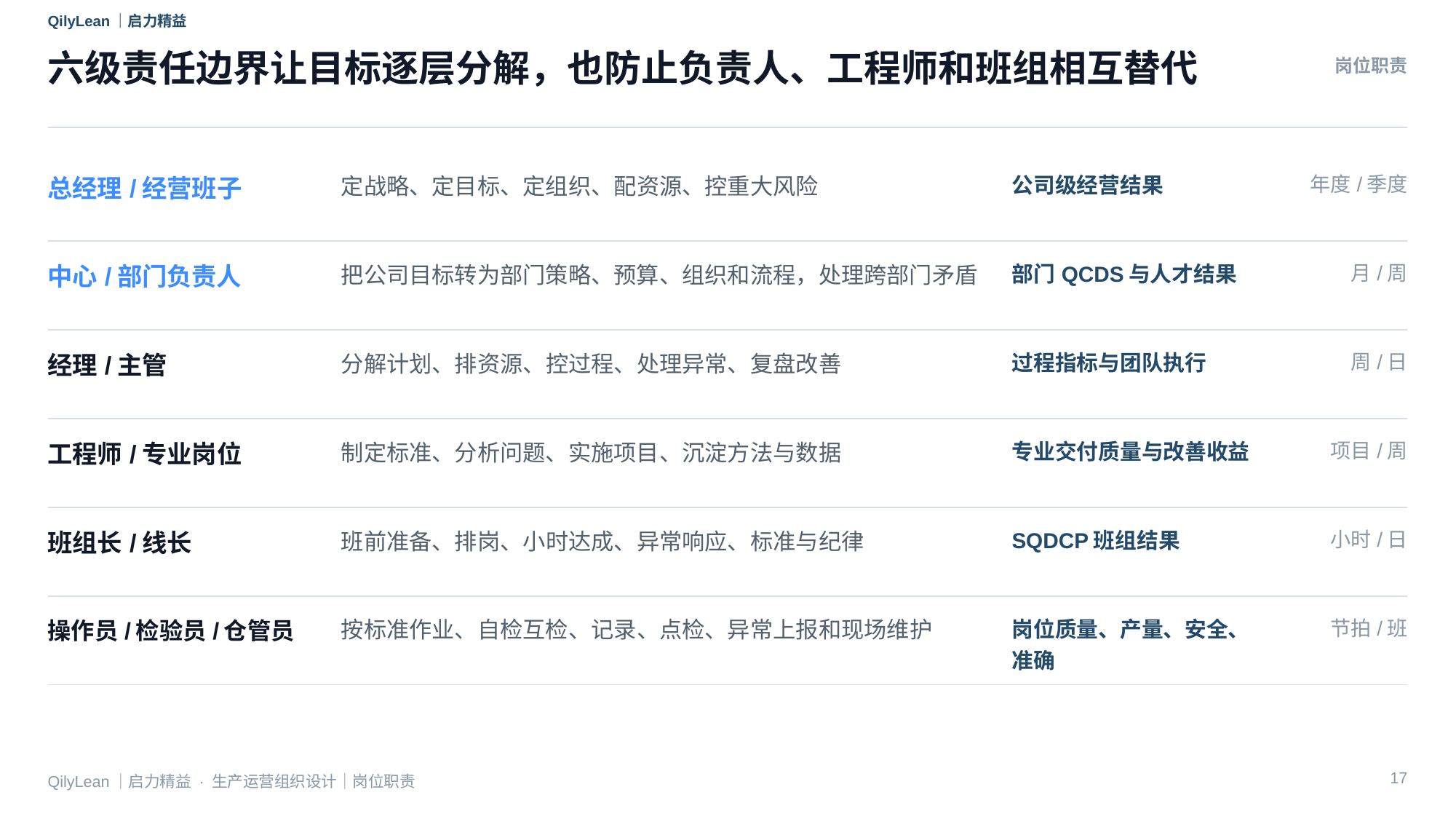

QilyLean｜启力精益
六级责任边界让目标逐层分解，也防止负责人、工程师和班组相互替代
岗位职责
总经理/经营班子
定战略、定目标、定组织、配资源、控重大风险
公司级经营结果
年度/季度
中心/部门负责人
把公司目标转为部门策略、预算、组织和流程，处理跨部门矛盾
部门QCDS与人才结果
月/周
经理/主管
分解计划、排资源、控过程、处理异常、复盘改善
过程指标与团队执行
周/日
工程师/专业岗位
制定标准、分析问题、实施项目、沉淀方法与数据
专业交付质量与改善收益
项目/周
班组长/线长
班前准备、排岗、小时达成、异常响应、标准与纪律
SQDCP班组结果
小时/日
操作员/检验员/仓管员
按标准作业、自检互检、记录、点检、异常上报和现场维护
岗位质量、产量、安全、准确
节拍/班
QilyLean｜启力精益 · 生产运营组织设计｜岗位职责
17